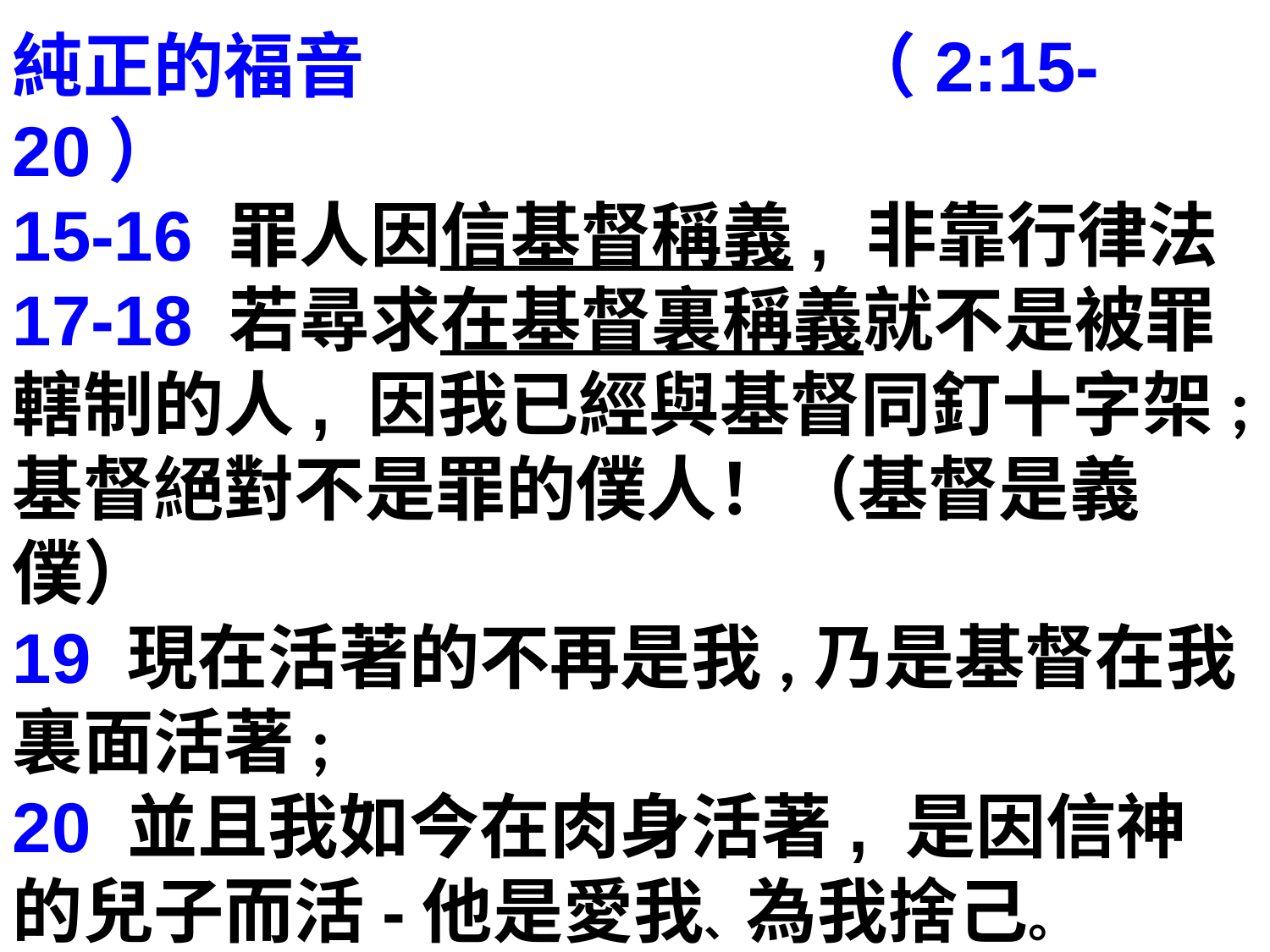

純正的福音                              （2:15-20）
15-16 罪人因信基督稱義, 非靠行律法
17-18 若尋求在基督裏稱義就不是被罪轄制的人, 因我已經與基督同釘十字架; 基督絕對不是罪的僕人！（基督是義僕）
19 現在活著的不再是我,乃是基督在我裏面活著;
20 並且我如今在肉身活著, 是因信神的兒子而活-他是愛我、為我捨己。